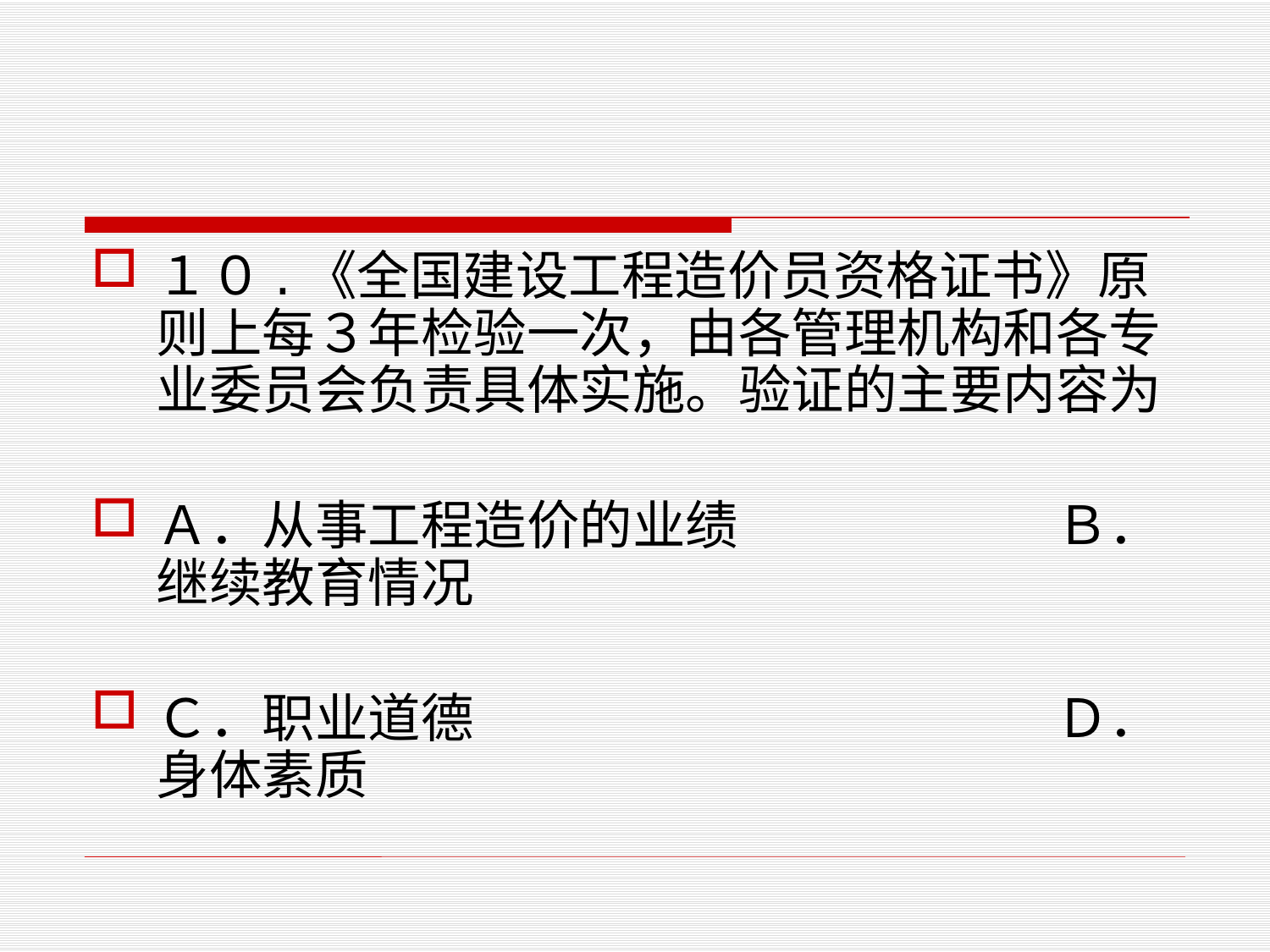

#
１０.《全国建设工程造价员资格证书》原则上每３年检验一次，由各管理机构和各专业委员会负责具体实施。验证的主要内容为

Ａ．从事工程造价的业绩　　　　　　Ｂ．继续教育情况

Ｃ．职业道德　　　　　　　　　　　Ｄ．身体素质